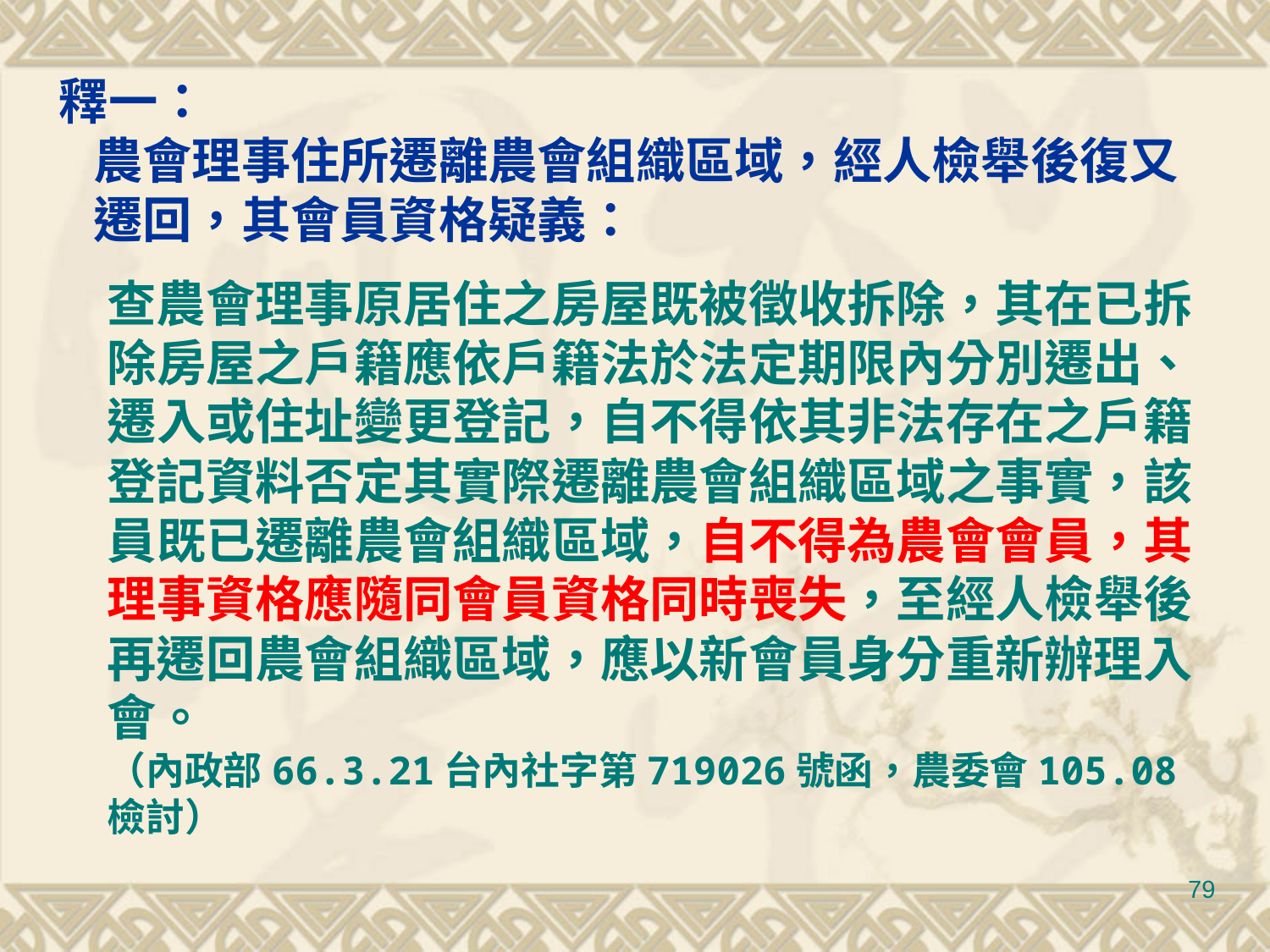

釋一：
  農會理事住所遷離農會組織區域，經人檢舉後復又
  遷回，其會員資格疑義：
查農會理事原居住之房屋既被徵收拆除，其在已拆除房屋之戶籍應依戶籍法於法定期限內分別遷出、遷入或住址變更登記，自不得依其非法存在之戶籍登記資料否定其實際遷離農會組織區域之事實，該員既已遷離農會組織區域，自不得為農會會員，其理事資格應隨同會員資格同時喪失，至經人檢舉後再遷回農會組織區域，應以新會員身分重新辦理入會。
（內政部66.3.21台內社字第719026號函，農委會105.08檢討）
79